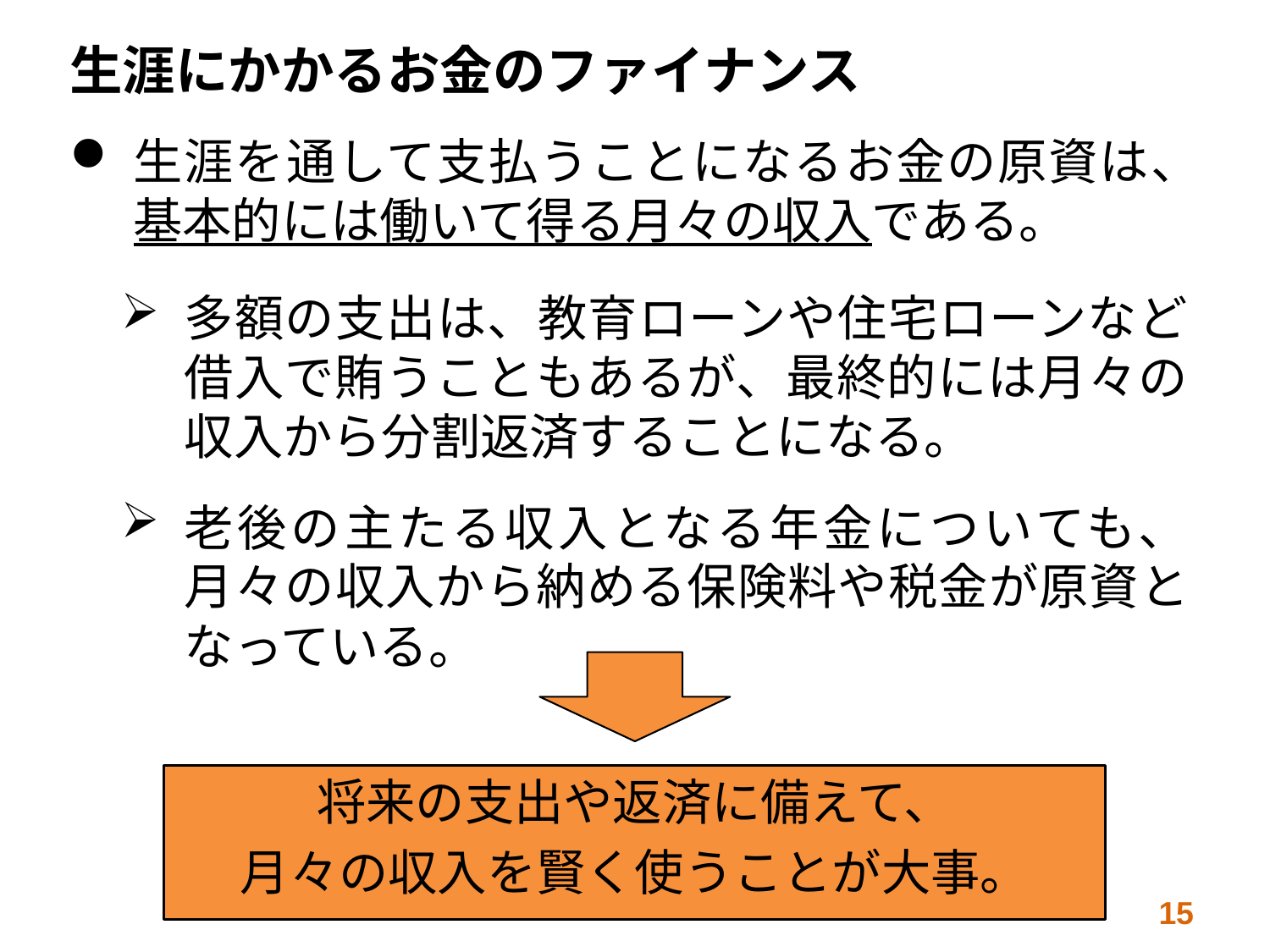

生涯にかかるお金のファイナンス
生涯を通して支払うことになるお金の原資は、基本的には働いて得る月々の収入である。
多額の支出は、教育ローンや住宅ローンなど借入で賄うこともあるが、最終的には月々の収入から分割返済することになる。
老後の主たる収入となる年金についても、月々の収入から納める保険料や税金が原資となっている。

将来の支出や返済に備えて、
月々の収入を賢く使うことが大事。

15